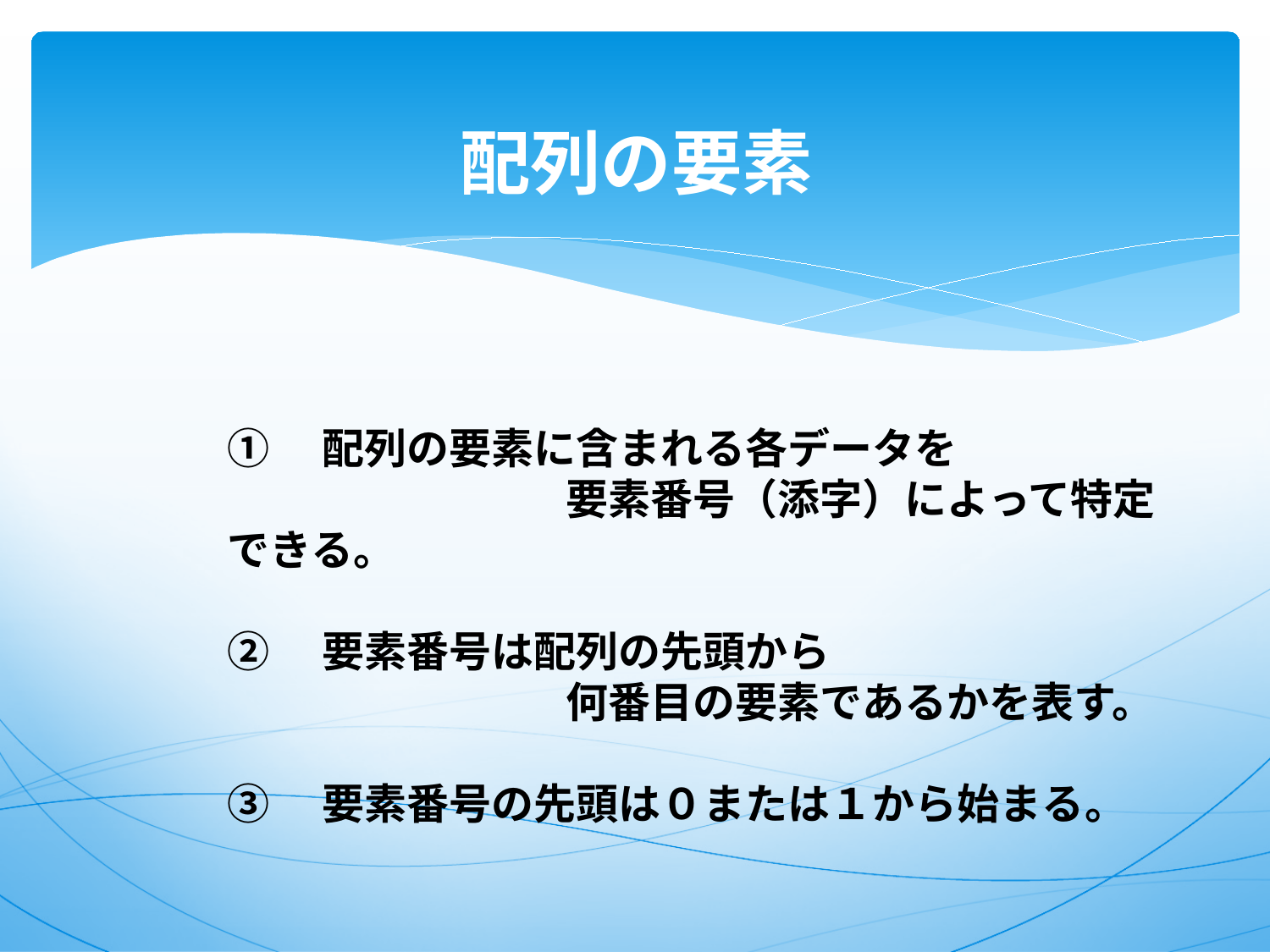

# 配列の要素
①　配列の要素に含まれる各データを
　　　　　　　　要素番号（添字）によって特定できる。

②　要素番号は配列の先頭から
　　　　　　　　何番目の要素であるかを表す。

③　要素番号の先頭は０または１から始まる。